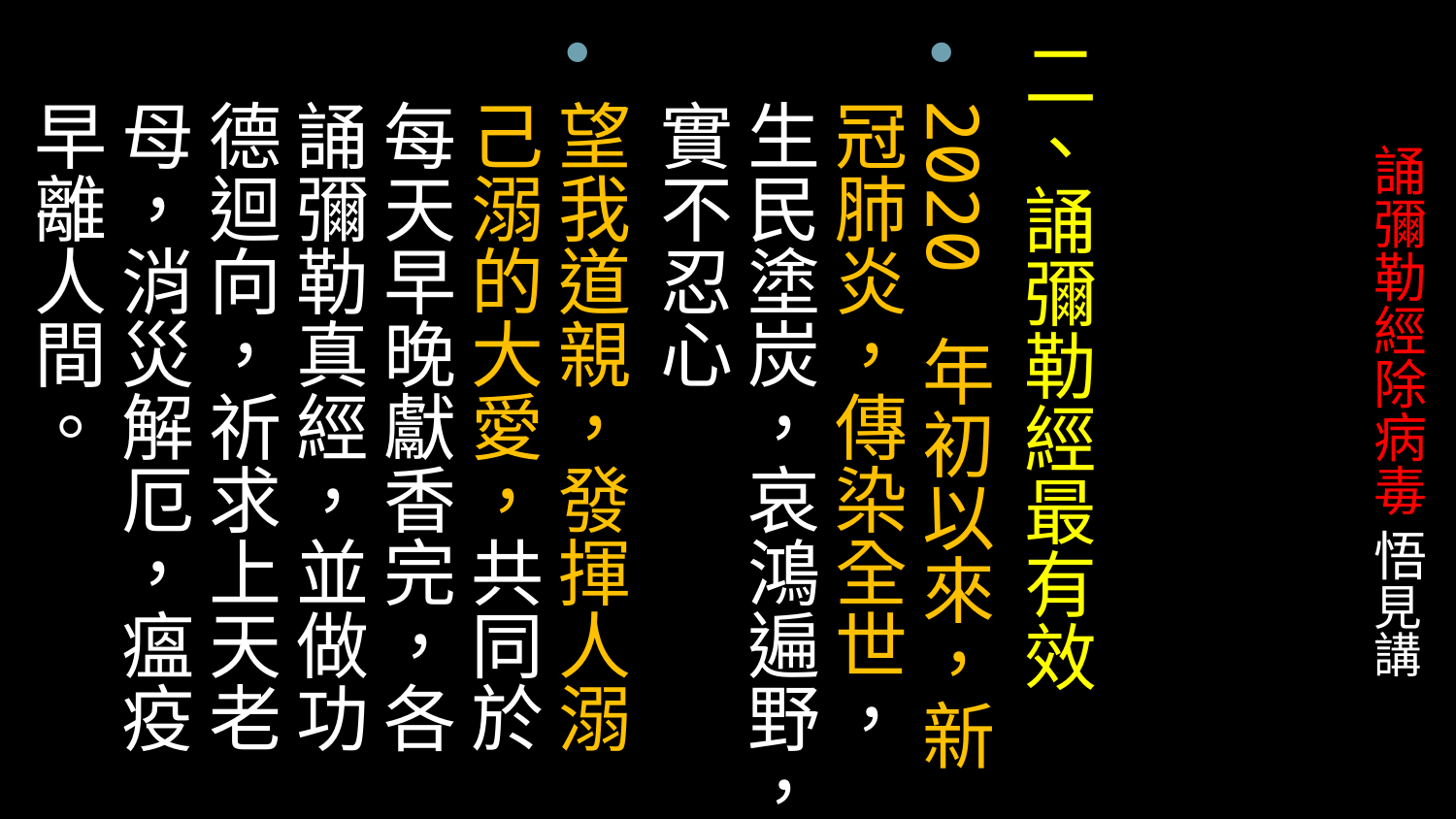

二、誦彌勒經最有效
2020 年初以來，新冠肺炎，傳染全世，生民塗炭，哀鴻遍野，實不忍心
望我道親，發揮人溺己溺的大愛，共同於每天早晚獻香完，各誦彌勒真經，並做功德迴向，祈求上天老母，消災解厄，瘟疫早離人間。
# 誦彌勒經除病毒 悟見講